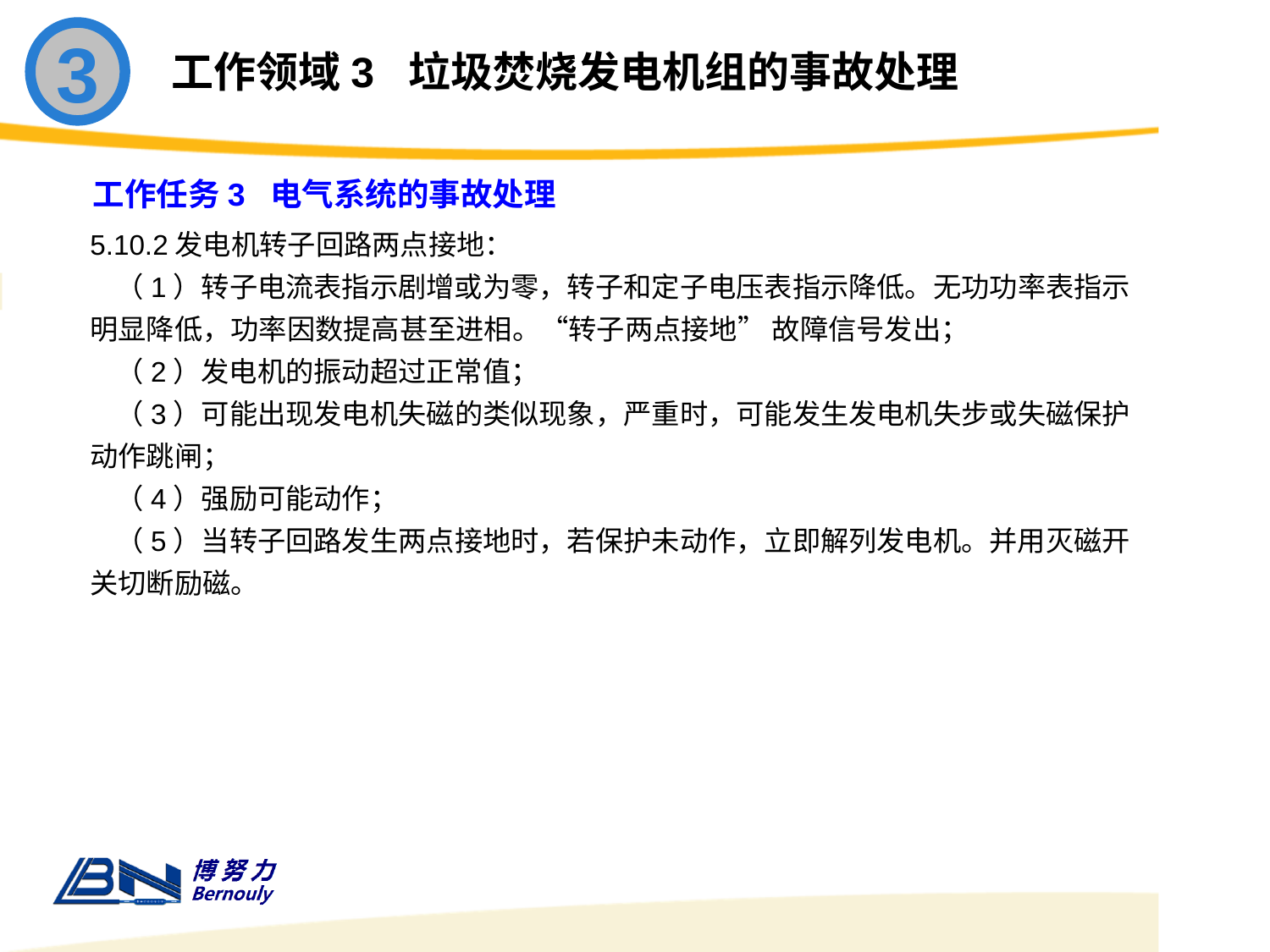

3
工作领域3  垃圾焚烧发电机组的事故处理
工作任务3  电气系统的事故处理
5.10.2发电机转子回路两点接地：
   （1）转子电流表指示剧增或为零，转子和定子电压表指示降低。无功功率表指示明显降低，功率因数提高甚至进相。“转子两点接地” 故障信号发出；
   （2）发电机的振动超过正常值；
   （3）可能出现发电机失磁的类似现象，严重时，可能发生发电机失步或失磁保护动作跳闸；
   （4）强励可能动作；
   （5）当转子回路发生两点接地时，若保护未动作，立即解列发电机。并用灭磁开关切断励磁。